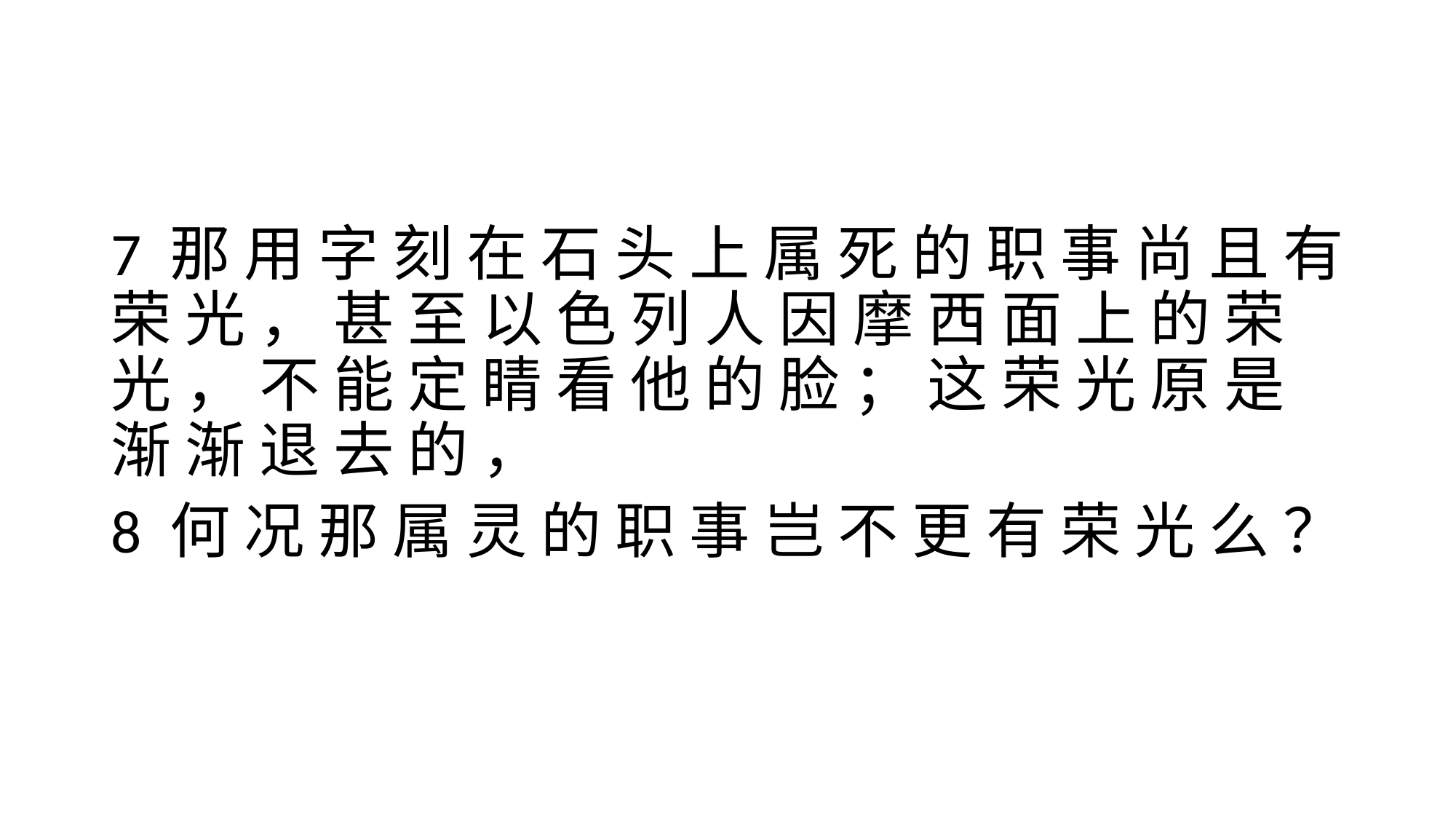

#
7 那 用 字 刻 在 石 头 上 属 死 的 职 事 尚 且 有 荣 光 ， 甚 至 以 色 列 人 因 摩 西 面 上 的 荣 光 ， 不 能 定 睛 看 他 的 脸 ； 这 荣 光 原 是 渐 渐 退 去 的 ，
8 何 况 那 属 灵 的 职 事 岂 不 更 有 荣 光 么 ？